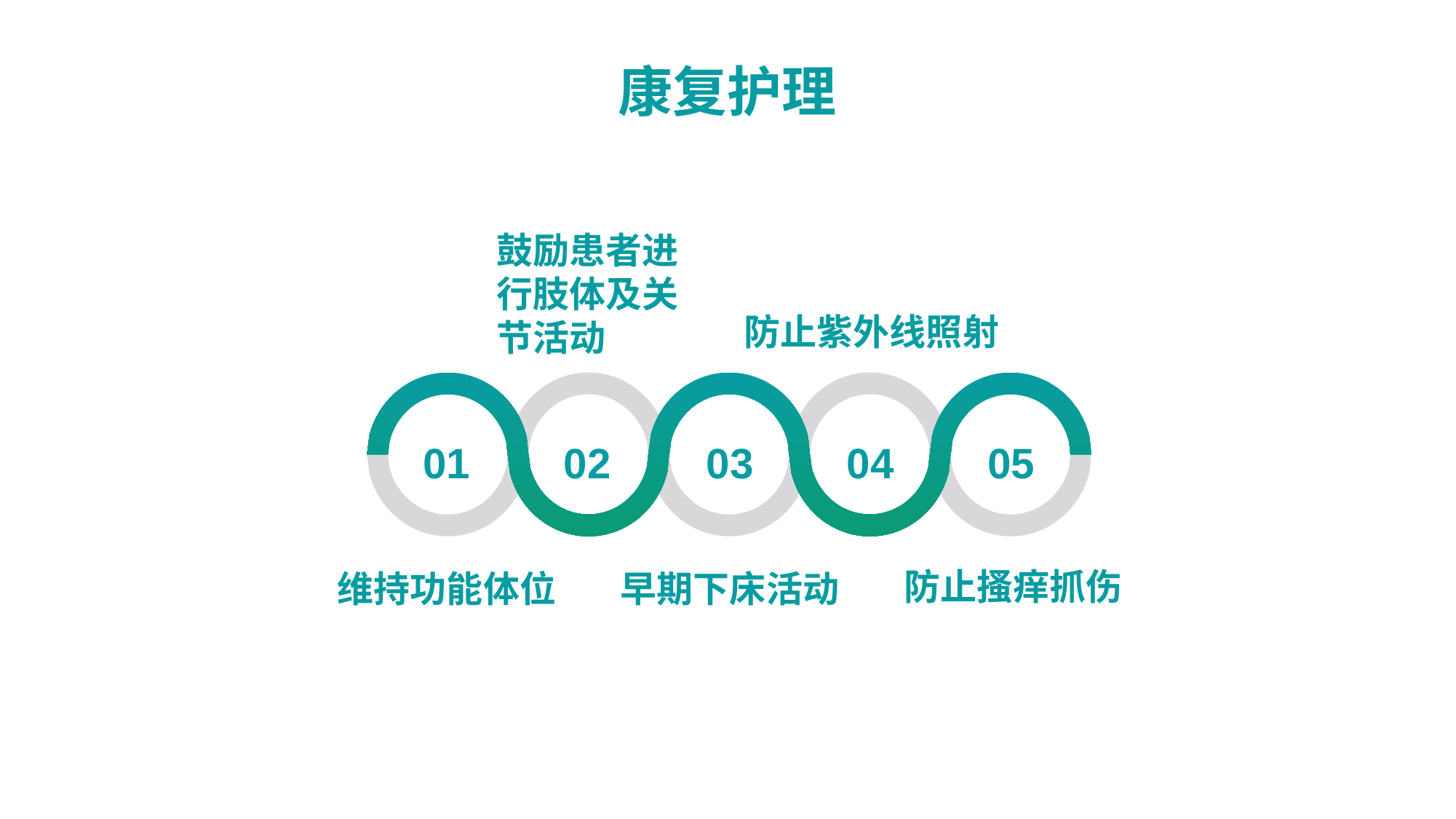

康复护理

鼓励患者进行肢体及关节活动
防止紫外线照射

01
02
03
04
05
防止搔痒抓伤
维持功能体位
早期下床活动